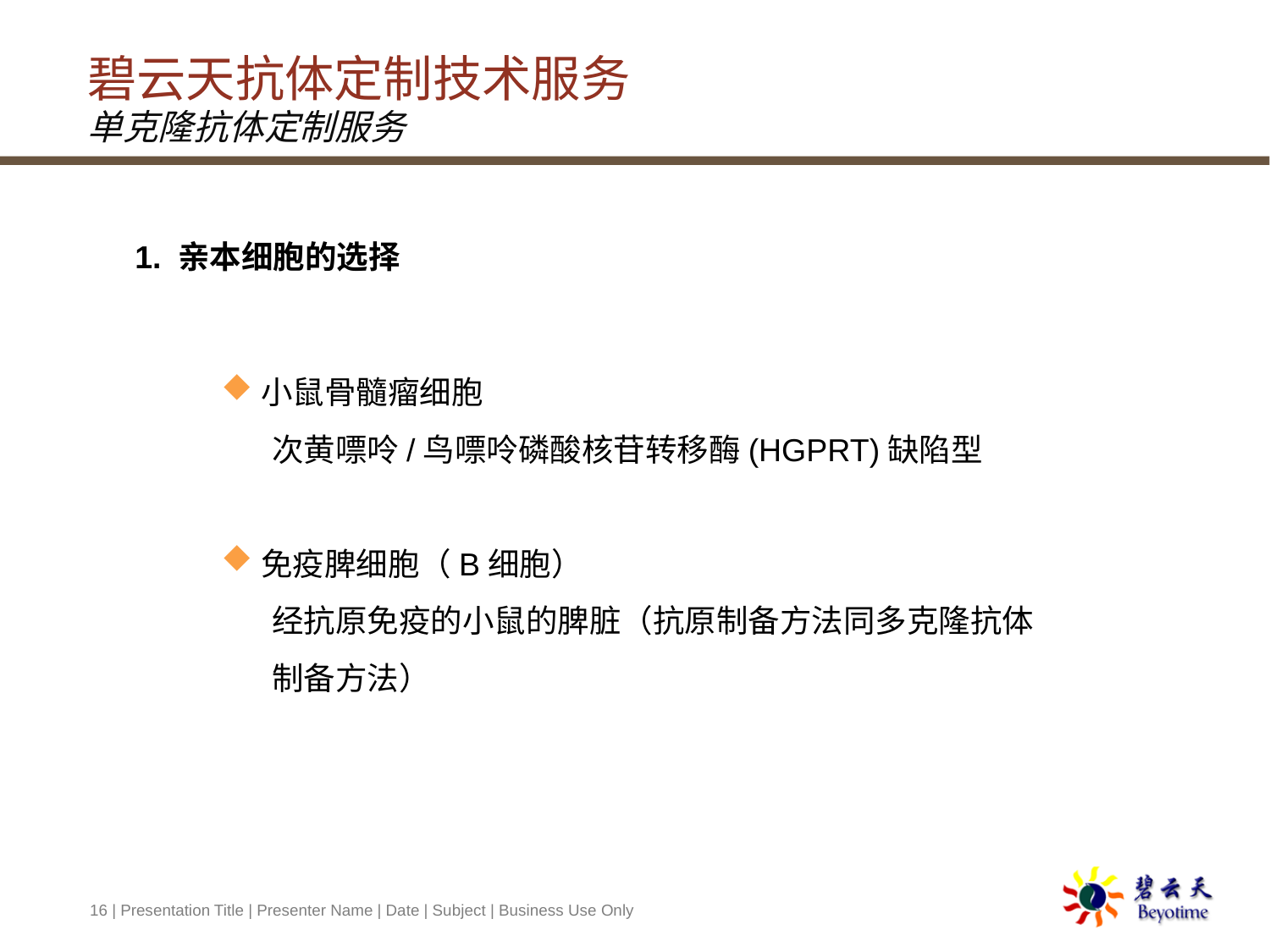

# 碧云天抗体定制技术服务 单克隆抗体定制服务
1. 亲本细胞的选择
小鼠骨髓瘤细胞
      次黄嘌呤/鸟嘌呤磷酸核苷转移酶(HGPRT)缺陷型

免疫脾细胞（B细胞）
      经抗原免疫的小鼠的脾脏（抗原制备方法同多克隆抗体
      制备方法）
16 | Presentation Title | Presenter Name | Date | Subject | Business Use Only